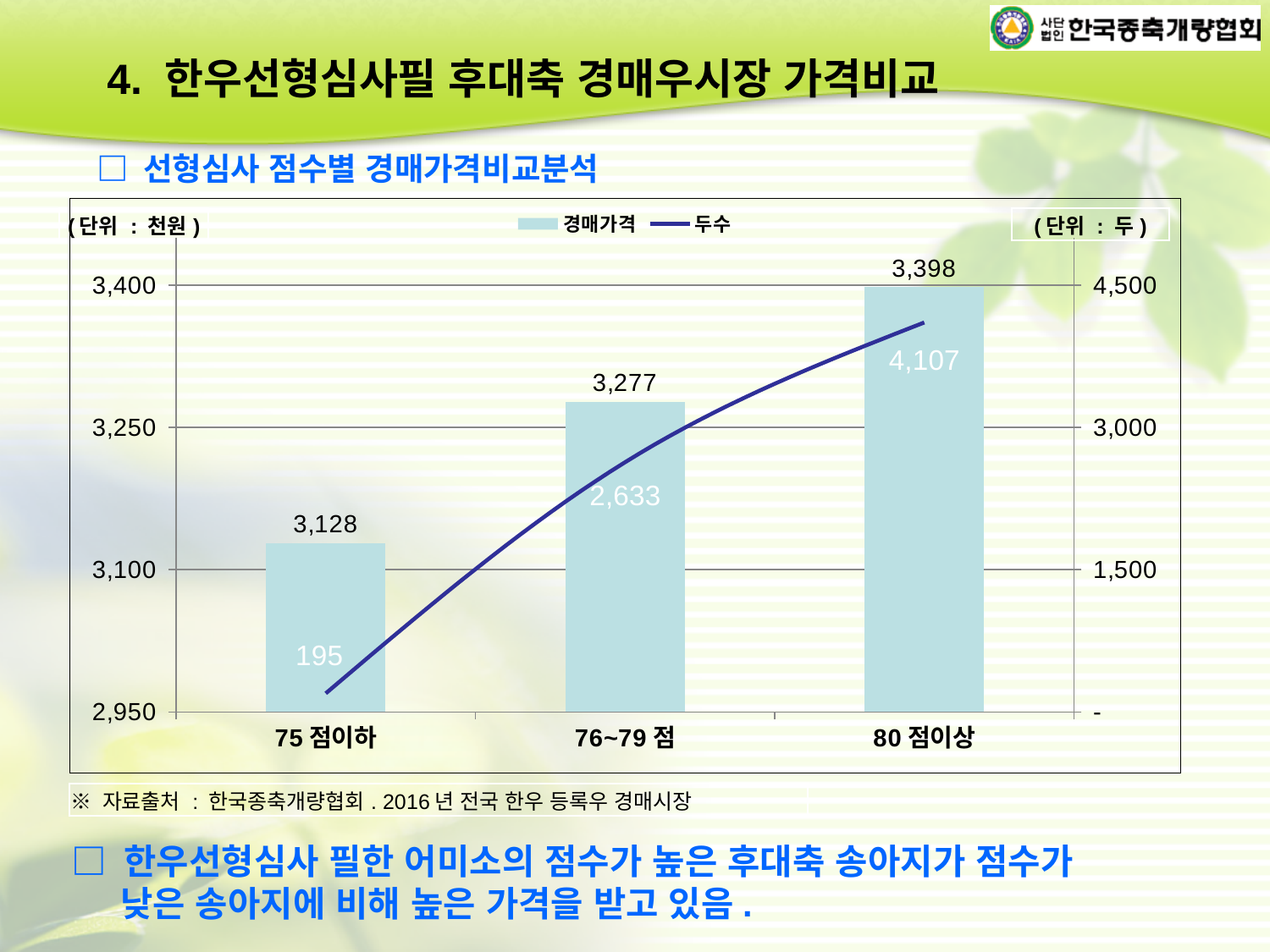

4. 한우선형심사필 후대축 경매우시장 가격비교
□ 선형심사 점수별 경매가격비교분석

### Chart

| Category |  |  |
|---|---|---|
| 75점이하 | 3128.0 | 195.0 |
| 76~79점 | 3277.0 | 2633.0 |
| 80점이상 | 3398.0 | 4107.0 |
| (단위 : 천원) |
| --- |
| (단위 : 두) |
| --- |
| ※ 자료출처 : 한국종축개량협회. 2016년 전국 한우 등록우 경매시장 |
| --- |
□ 한우선형심사 필한 어미소의 점수가 높은 후대축 송아지가 점수가
    낮은 송아지에 비해 높은 가격을 받고 있음.